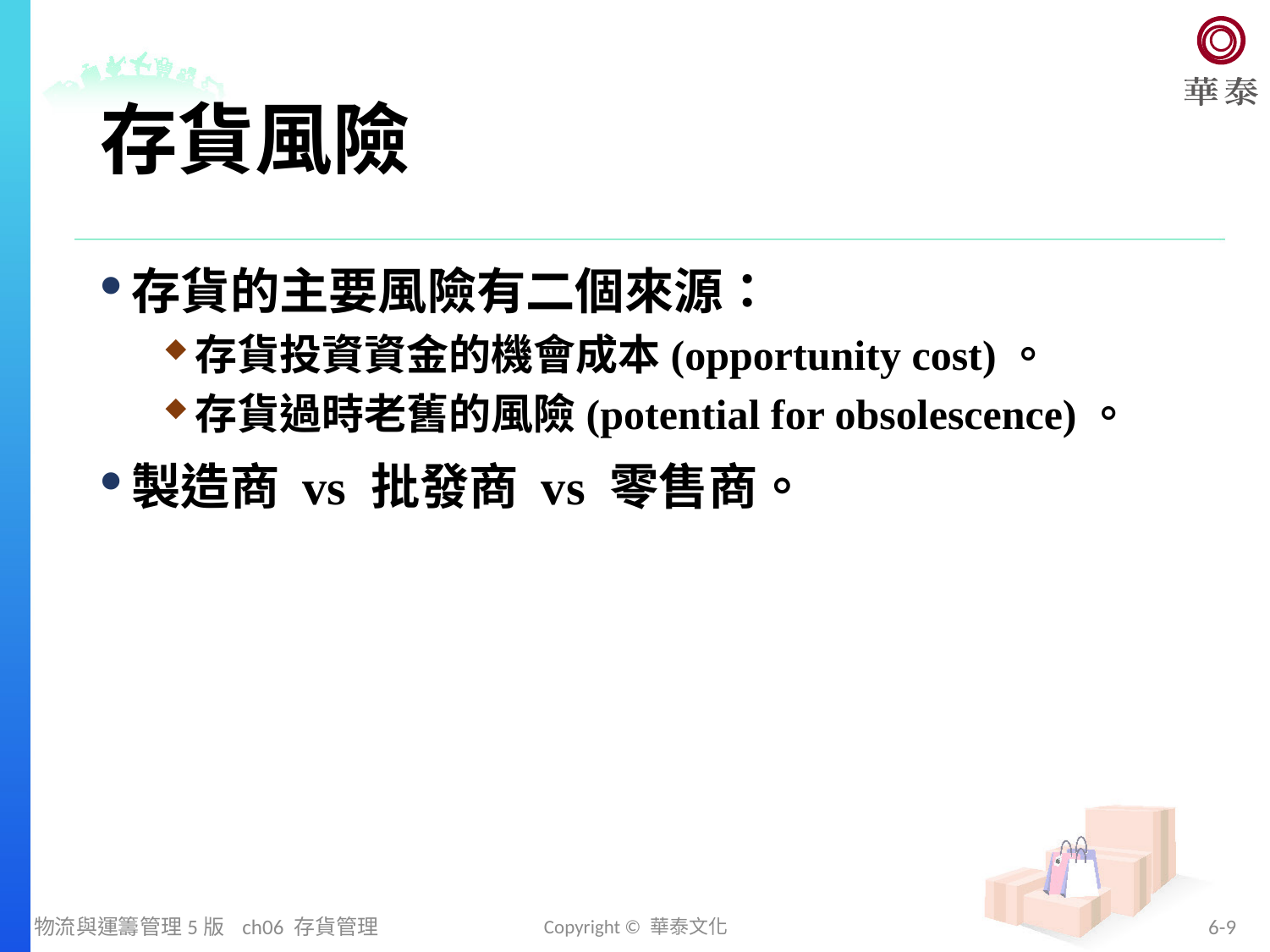

# 存貨風險
存貨的主要風險有二個來源：
存貨投資資金的機會成本(opportunity cost)。
存貨過時老舊的風險(potential for obsolescence)。
製造商 vs 批發商 vs 零售商。
物流與運籌管理5版  ch06 存貨管理
Copyright © 華泰文化
6-9